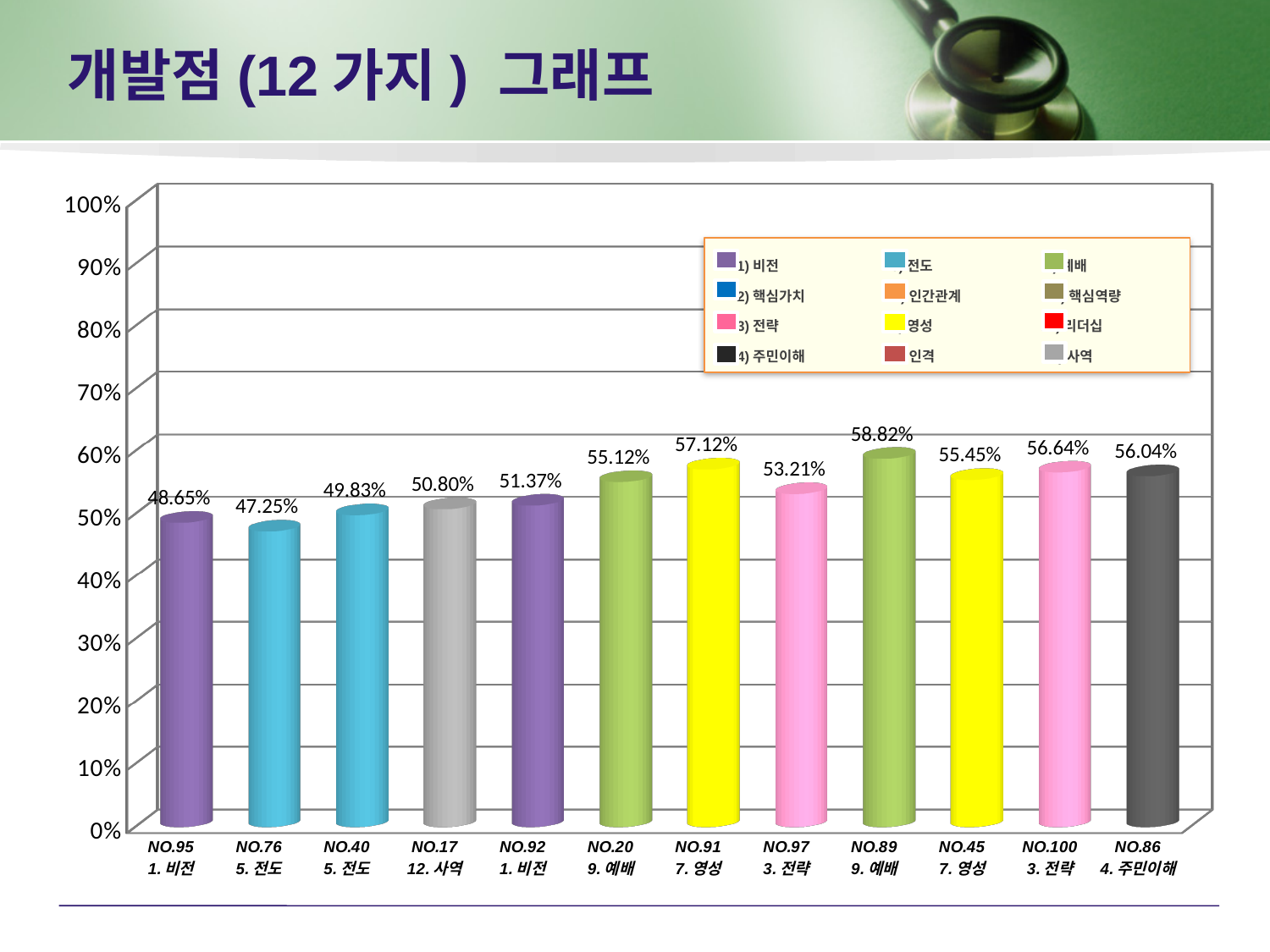

# 개발점(12가지) 그래프

[unsupported chart]

     1)비전                           5)전도                           9)예배
     2)핵심가치                     6)인간관계                    10)핵심역량
     3)전략                           7)영성                          11)리더십
     4)주민이해                     8)인격                          12)사역